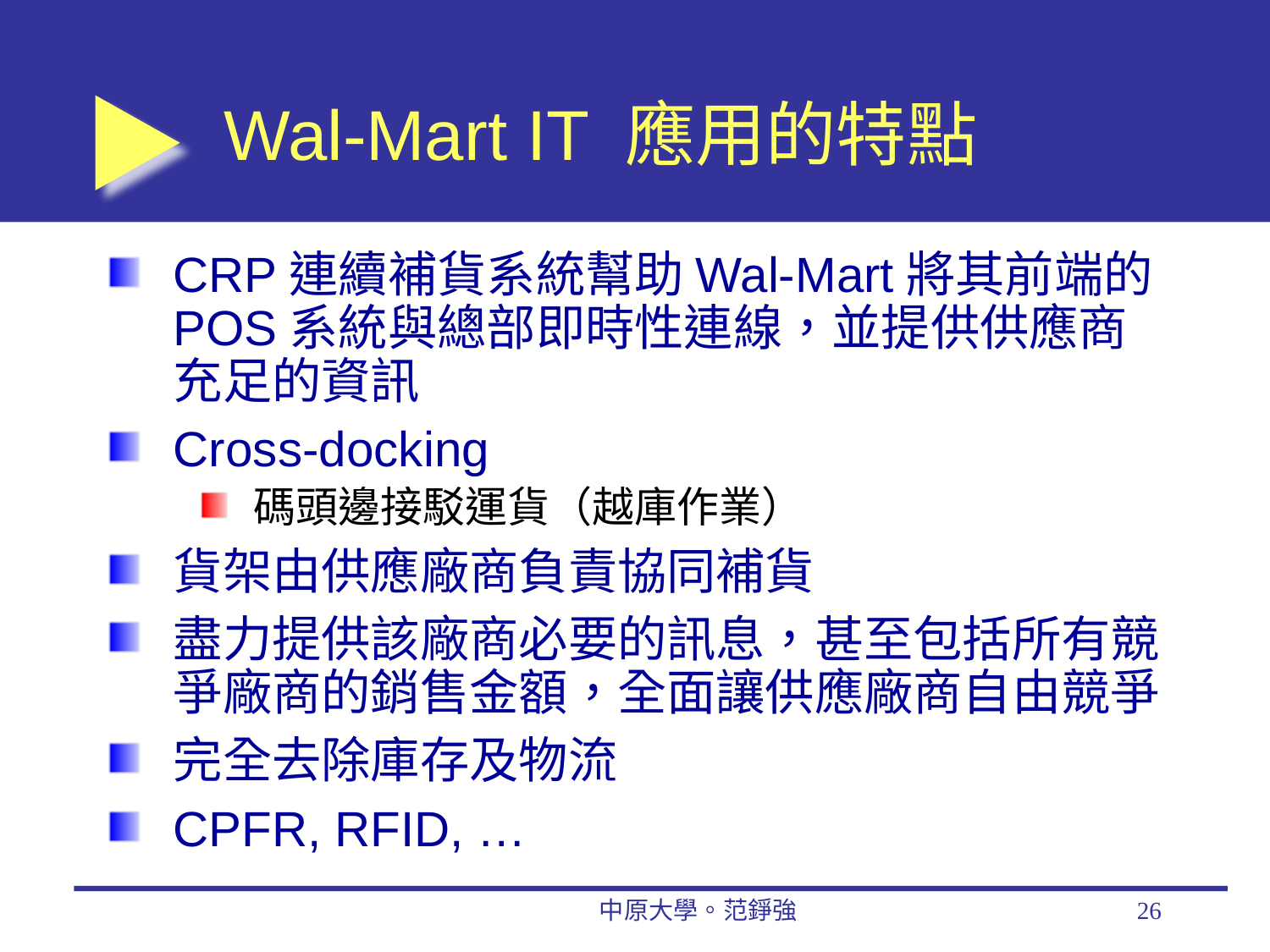

# Wal-Mart IT 應用的特點
CRP連續補貨系統幫助Wal-Mart將其前端的POS系統與總部即時性連線，並提供供應商充足的資訊
Cross-docking
碼頭邊接駁運貨（越庫作業）
貨架由供應廠商負責協同補貨
盡力提供該廠商必要的訊息，甚至包括所有競爭廠商的銷售金額，全面讓供應廠商自由競爭
完全去除庫存及物流
CPFR, RFID, …
中原大學。范錚強
26